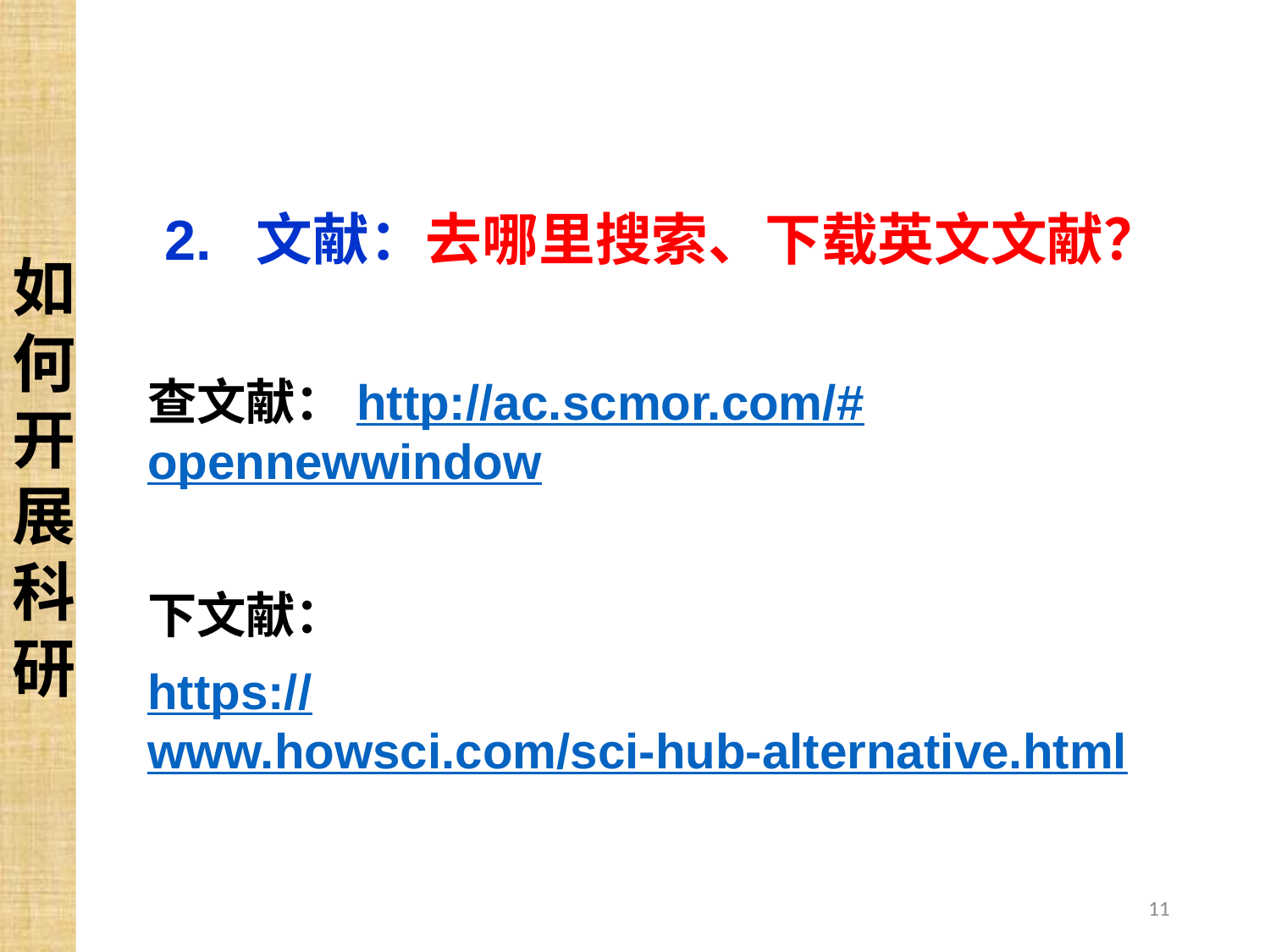

如何开展科研
2.  文献：去哪里搜索、下载英文文献？
查文献：http://ac.scmor.com/#opennewwindow

下文献：
https://www.howsci.com/sci-hub-alternative.html

11